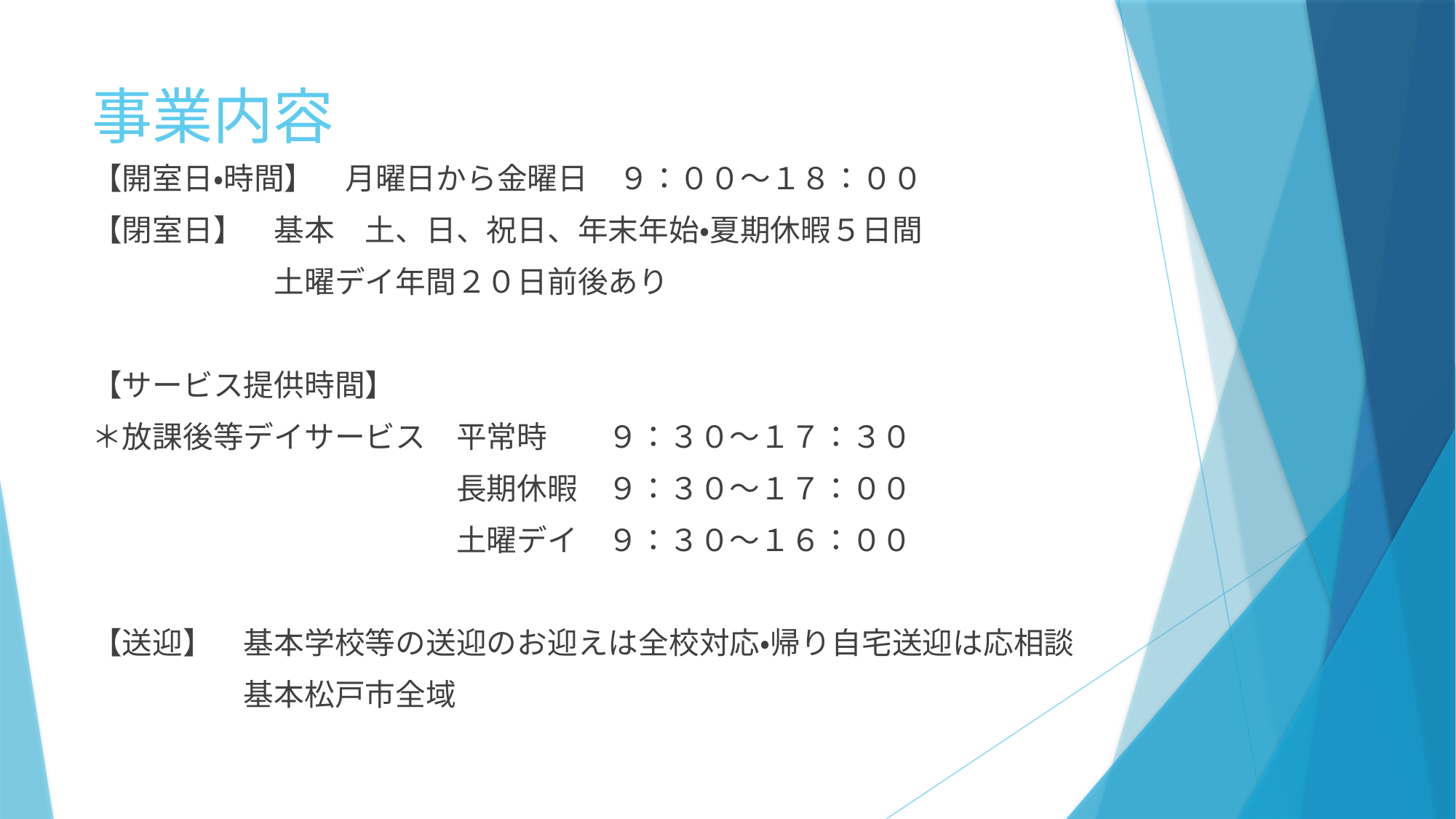

# 事業内容
【開室日・時間】　月曜日から金曜日　９：００～１８：００
【閉室日】　基本　土、日、祝日、年末年始・夏期休暇５日間
　　　　　　土曜デイ年間２０日前後あり

【サービス提供時間】
＊放課後等デイサービス　平常時　　９：３０～１７：３０
　　　　　　　　　　　　長期休暇　９：３０～１７：００
　　　　　　　　　　　　土曜デイ　９：３０～１６：００

【送迎】　基本学校等の送迎のお迎えは全校対応・帰り自宅送迎は応相談
　　　　　基本松戸市全域